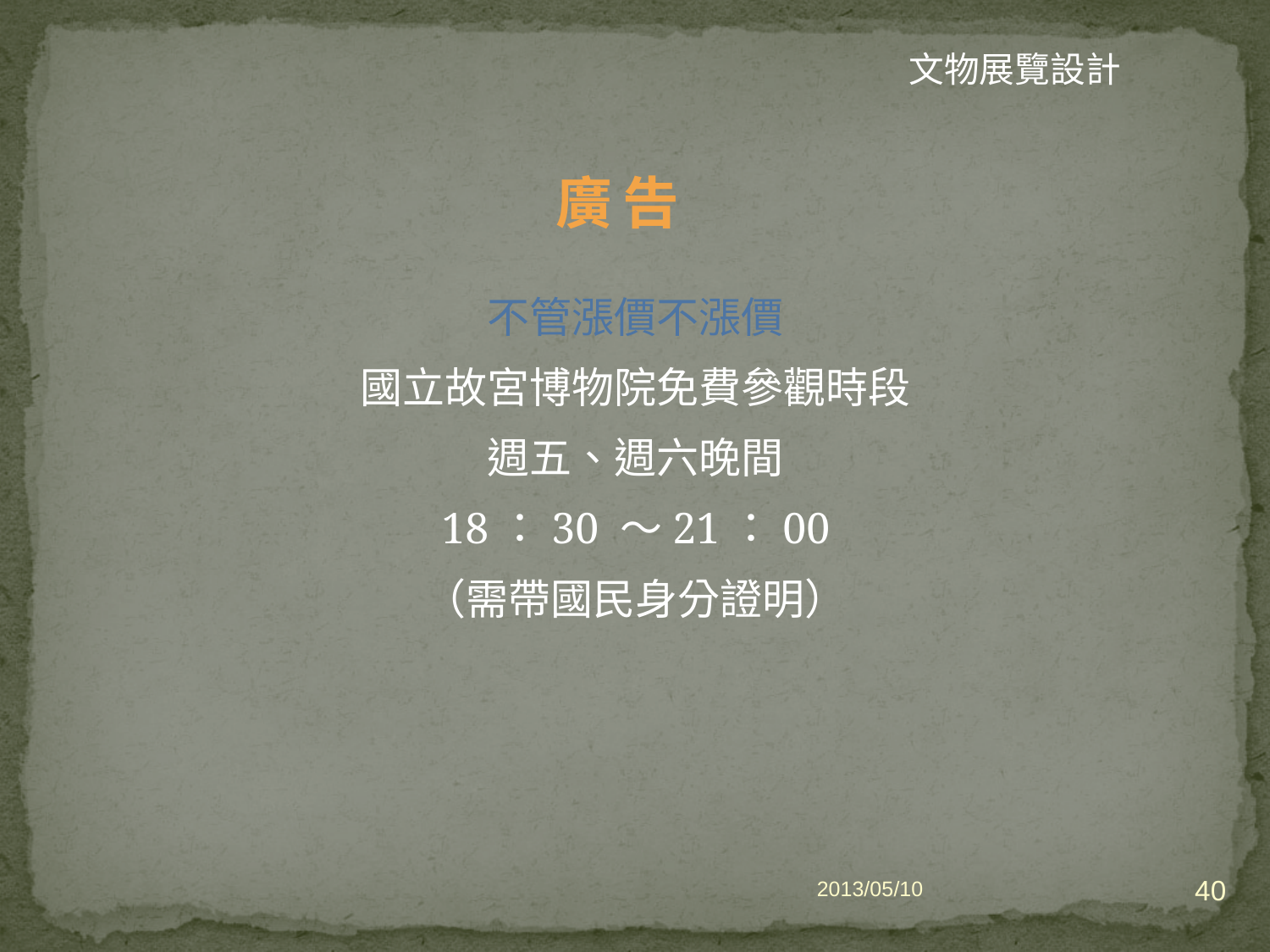

文物展覽設計
# 廣告
不管漲價不漲價
國立故宮博物院免費參觀時段
週五、週六晚間
18：30 ～21：00
（需帶國民身分證明）
40
2013/05/10